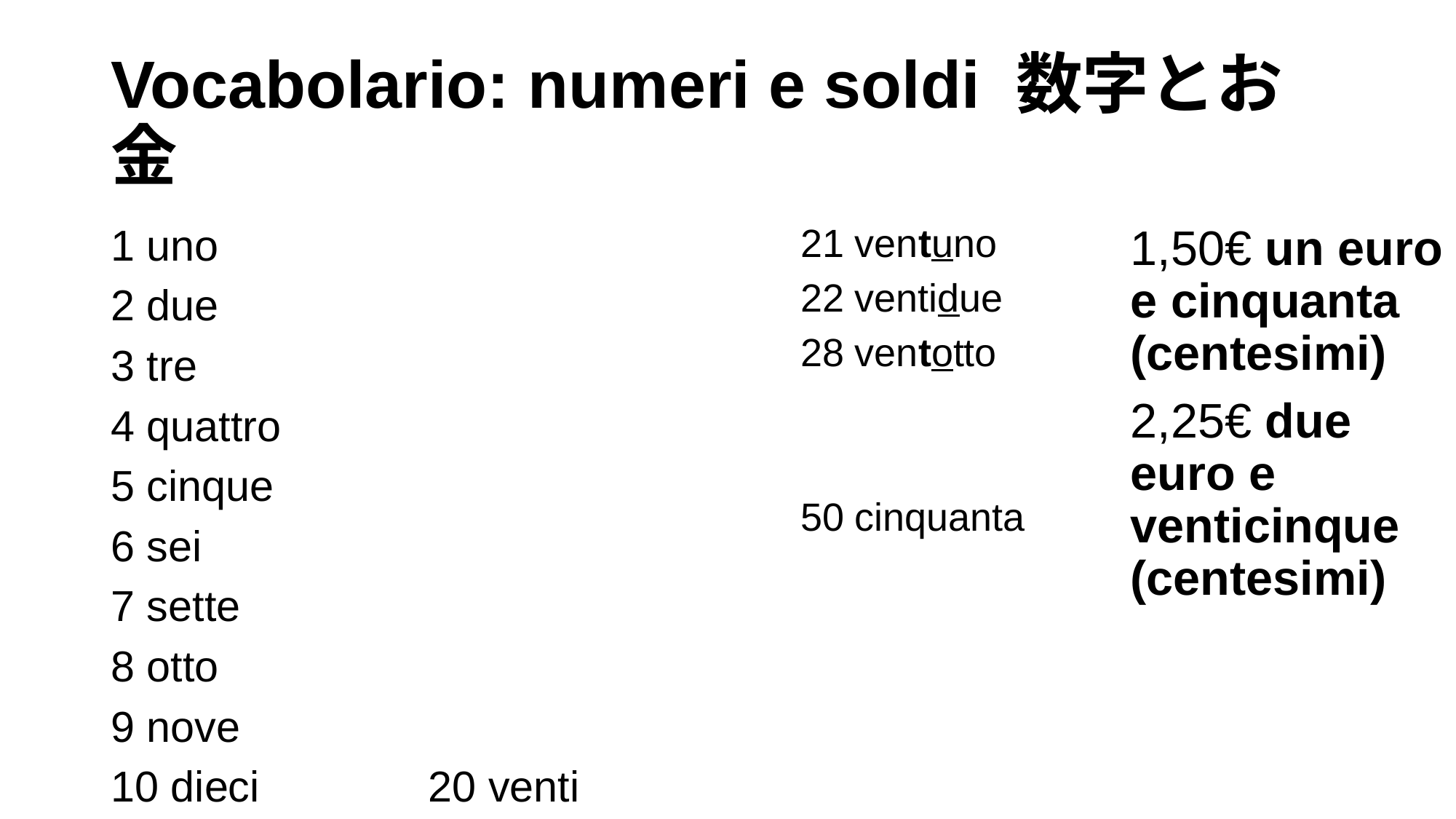

# Vocabolario: numeri e soldi 数字とお金
1,50€ un euro e cinquanta (centesimi)
2,25€ due euro e venticinque (centesimi)
21 ventuno
22 ventidue
28 ventotto
30 trenta
40 quaranta
50 cinquanta
60 sessanta
70 settanta
80 ottanta
90 novanta
100 cento
1 uno
2 due
3 tre
4 quattro
5 cinque
6 sei
7 sette
8 otto
9 nove
10 dieci
11 undici
12 dodici
13 tredici
14 quattordici
15 quindici
16 sedici
17 diciassette
18 diciotto
19 diciannove
20 venti